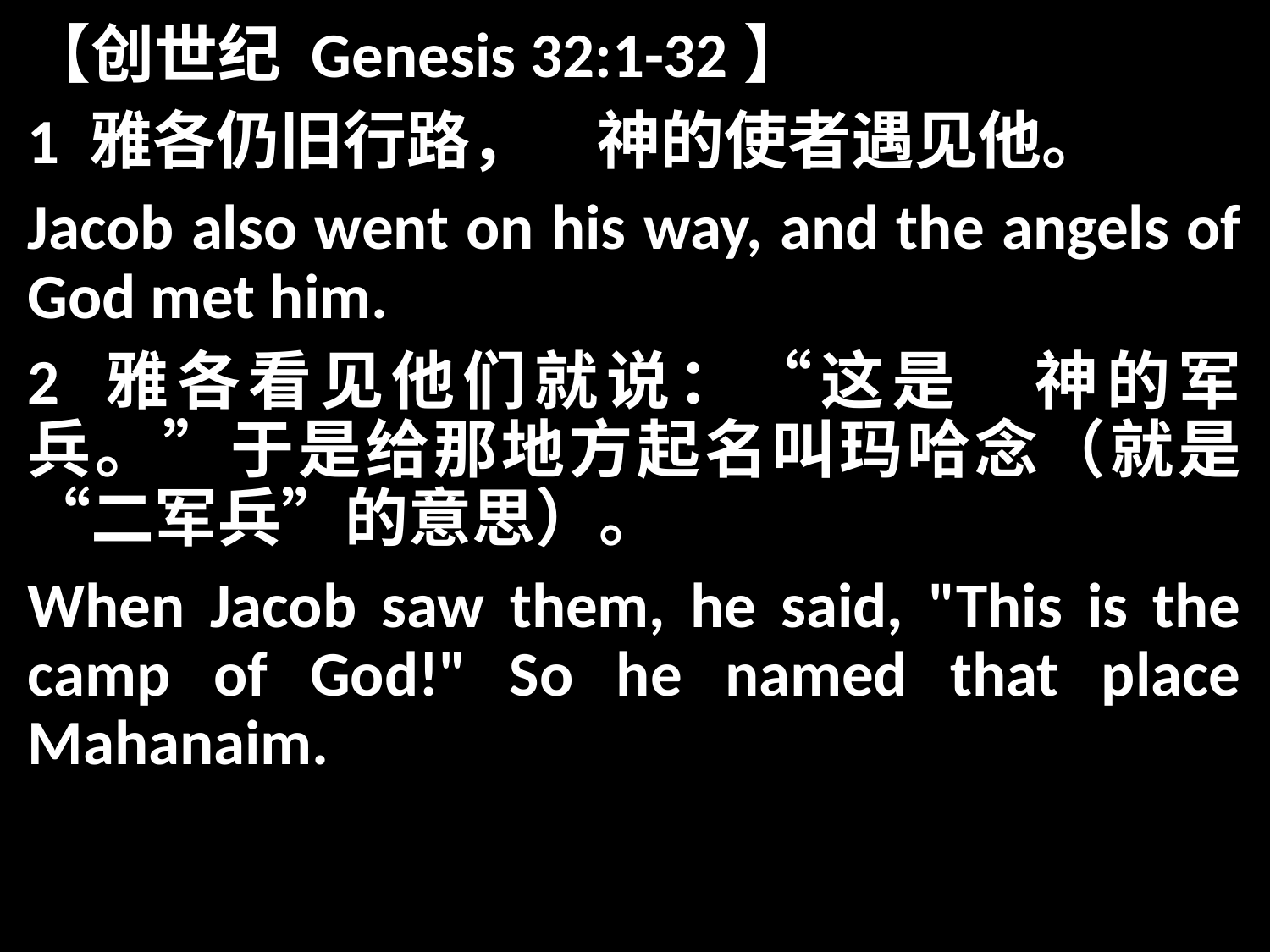

【创世纪 Genesis 32:1-32】
1 雅各仍旧行路，　神的使者遇见他。
Jacob also went on his way, and the angels of God met him.
2 雅各看见他们就说：“这是　神的军兵。”于是给那地方起名叫玛哈念（就是“二军兵”的意思）。
When Jacob saw them, he said, "This is the camp of God!" So he named that place Mahanaim.